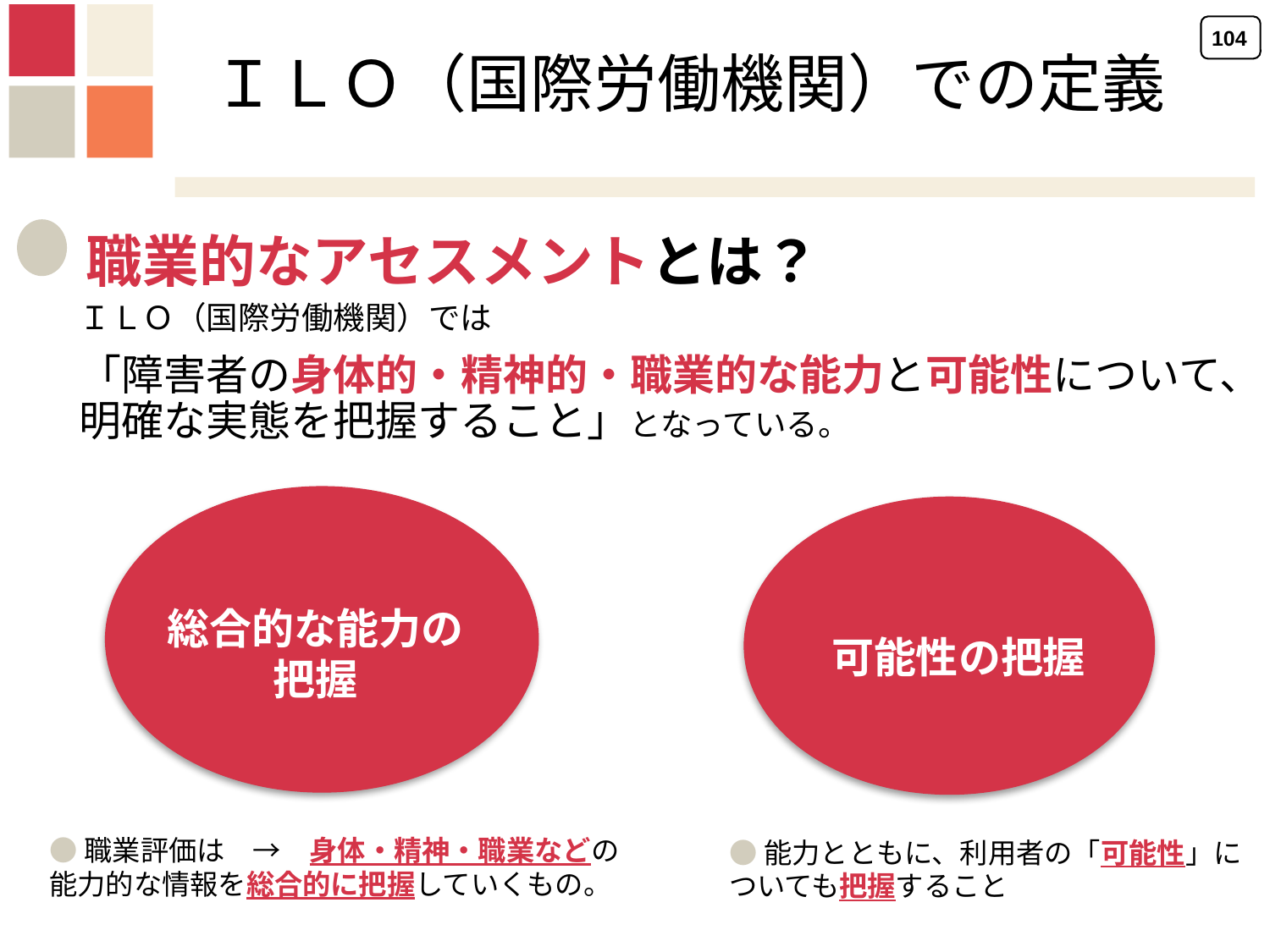

# ＩＬＯ（国際労働機関）での定義
104

職業的なアセスメントとは？
ＩＬＯ（国際労働機関）では
「障害者の身体的・精神的・職業的な能力と可能性について、明確な実態を把握すること」となっている。

総合的な能力の
把握
可能性の把握
●職業評価は　→　身体・精神・職業などの能力的な情報を総合的に把握していくもの。
●能力とともに、利用者の「可能性」についても把握すること